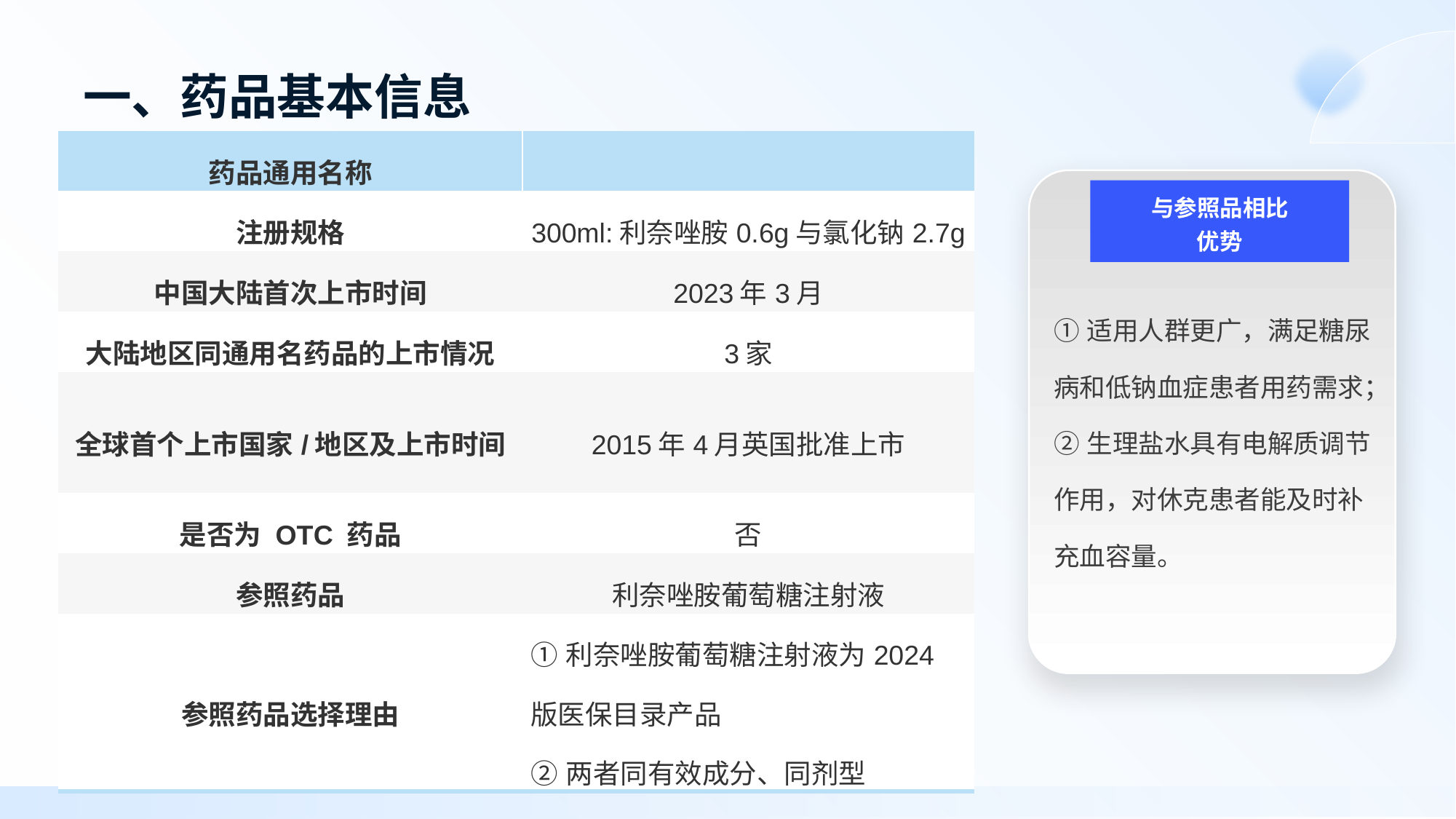

# 一、药品基本信息
| 药品通用名称 |  |
| --- | --- |
| 注册规格 | 300ml:利奈唑胺0.6g与氯化钠2.7g |
| 中国大陆首次上市时间 | 2023年3月 |
| 大陆地区同通用名药品的上市情况 | 3家 |
| 全球首个上市国家/地区及上市时间 | 2015年4月英国批准上市 |
| 是否为 OTC 药品 | 否 |
| 参照药品 | 利奈唑胺葡萄糖注射液 |
| 参照药品选择理由 | ①利奈唑胺葡萄糖注射液为2024版医保目录产品 ②两者同有效成分、同剂型 |

与参照品相比
优势
①适用人群更广，满足糖尿病和低钠血症患者用药需求；
②生理盐水具有电解质调节作用，对休克患者能及时补充血容量。